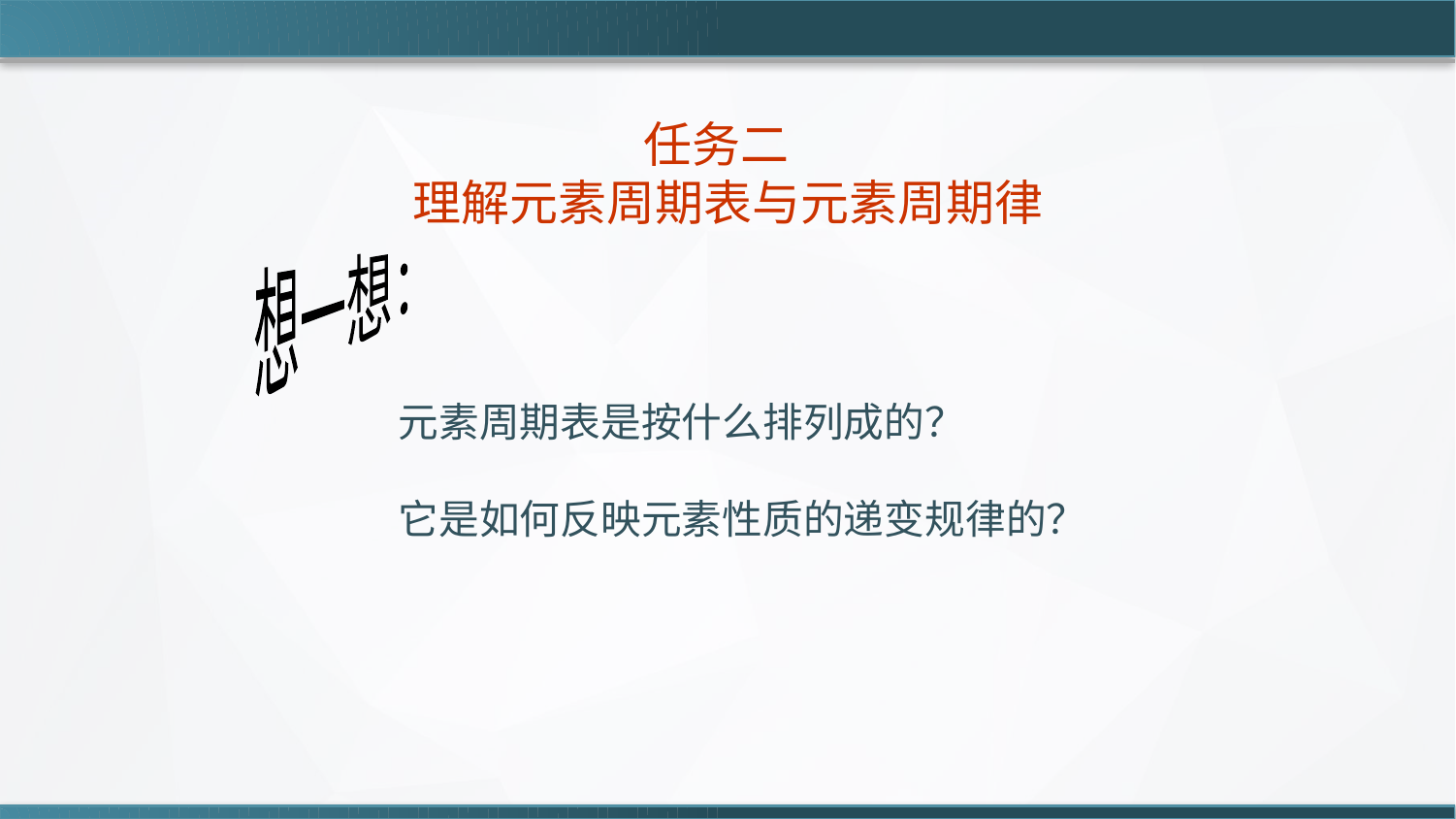

任务二
理解元素周期表与元素周期律

想一想：

元素周期表是按什么排列成的？

它是如何反映元素性质的递变规律的？